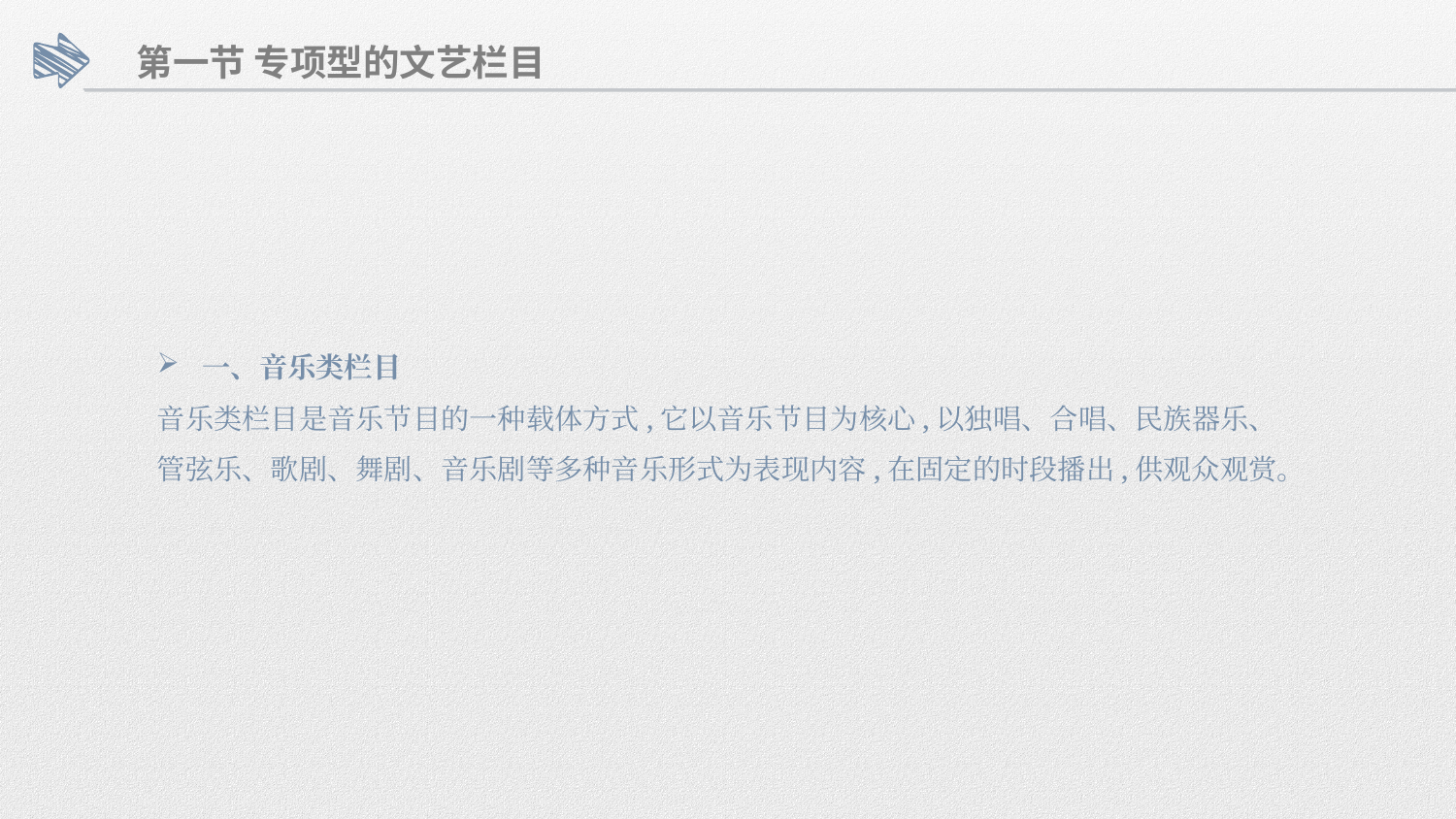

第一节 专项型的文艺栏目
一、音乐类栏目
音乐类栏目是音乐节目的一种载体方式,它以音乐节目为核心,以独唱、合唱、民族器乐、
管弦乐、歌剧、舞剧、音乐剧等多种音乐形式为表现内容,在固定的时段播出,供观众观赏。